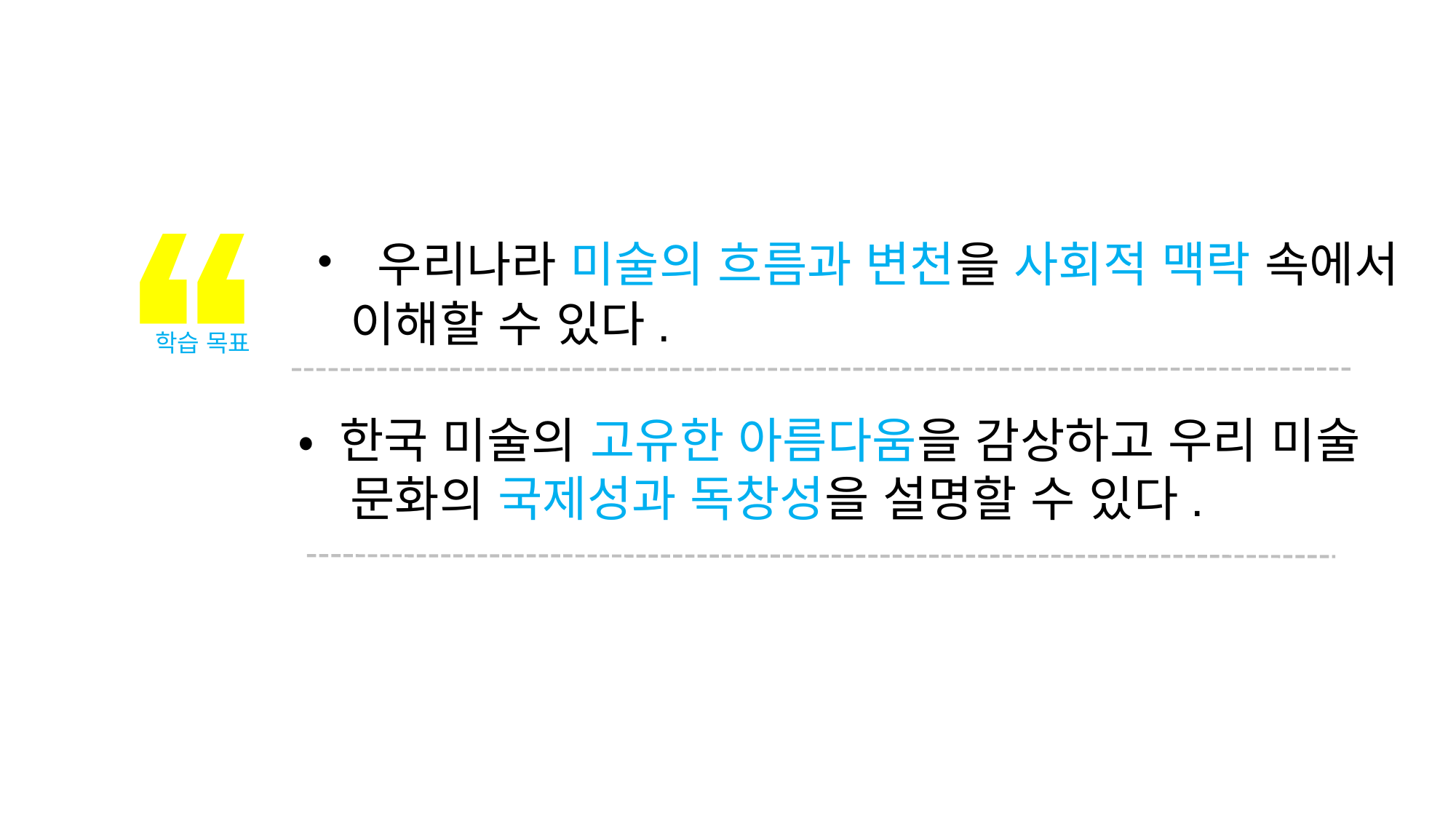

“
• 우리나라 미술의 흐름과 변천을 사회적 맥락 속에서
   이해할 수 있다.

• 한국 미술의 고유한 아름다움을 감상하고 우리 미술
   문화의 국제성과 독창성을 설명할 수 있다.
학습 목표